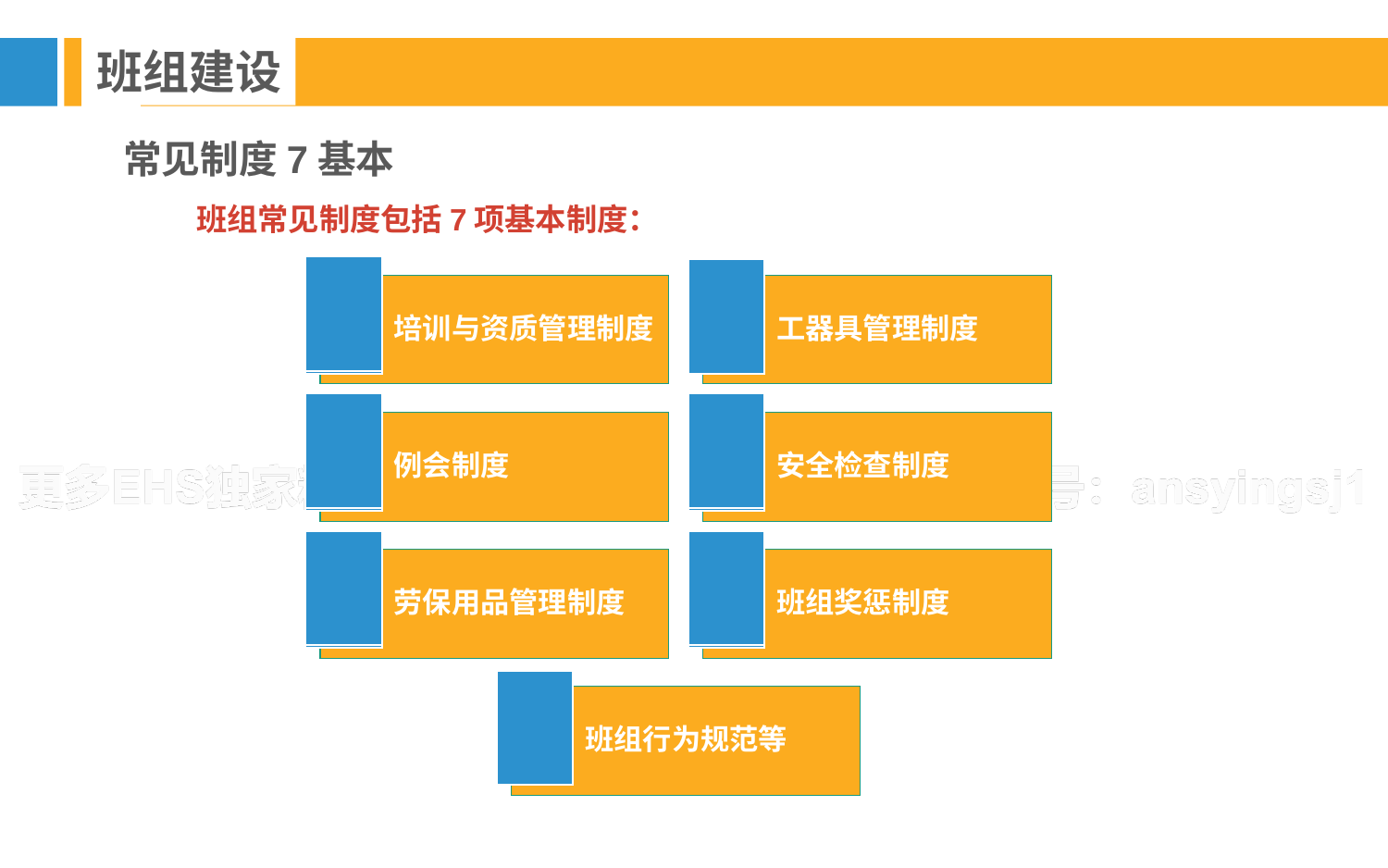

班组建设
常见制度7基本
班组常见制度包括7项基本制度：

培训与资质管理制度
工器具管理制度

例会制度
安全检查制度

劳保用品管理制度
班组奖惩制度

班组行为规范等